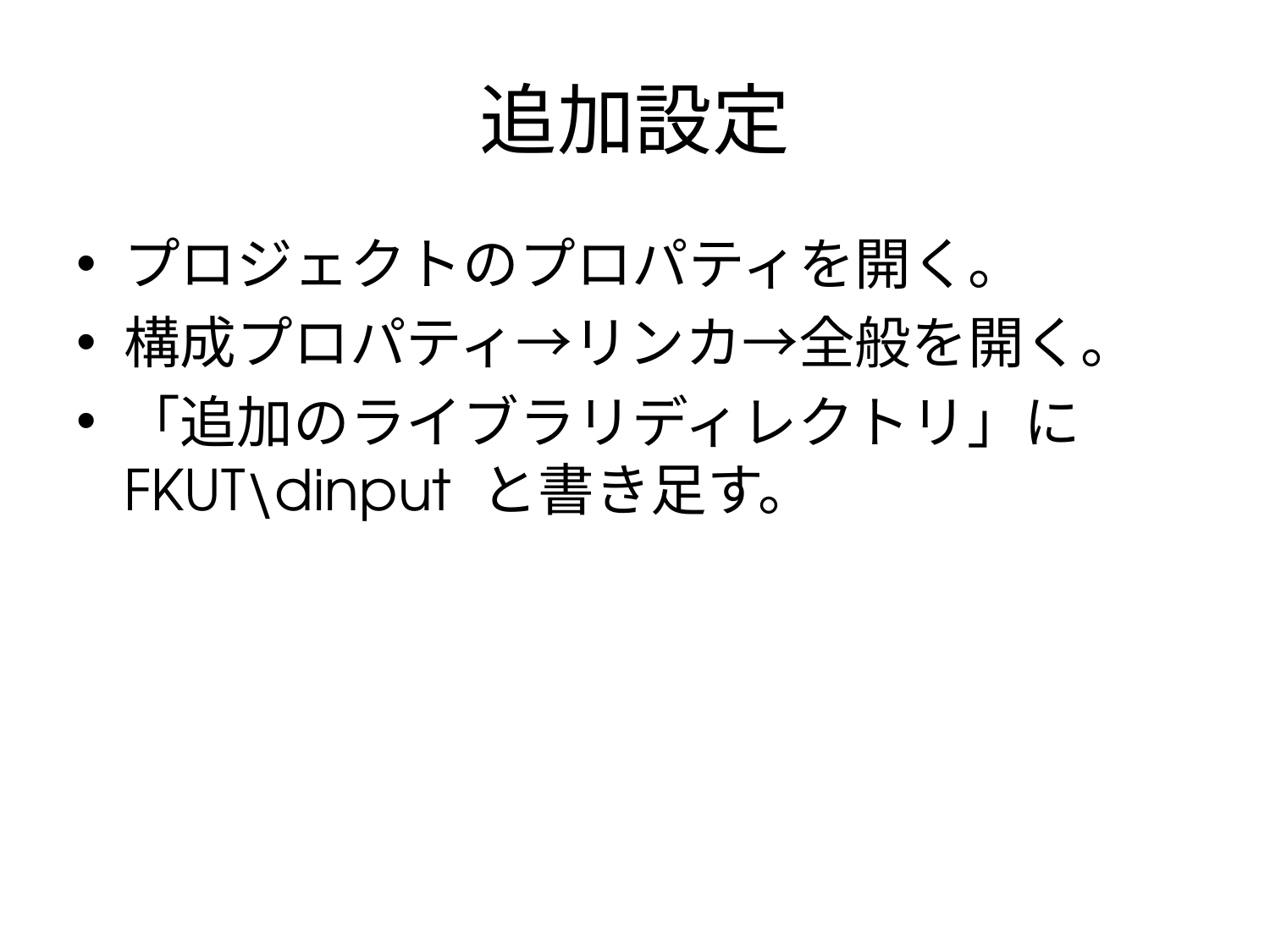

# 追加設定
プロジェクトのプロパティを開く。
構成プロパティ→リンカ→全般を開く。
「追加のライブラリディレクトリ」に FKUT\dinput と書き足す。